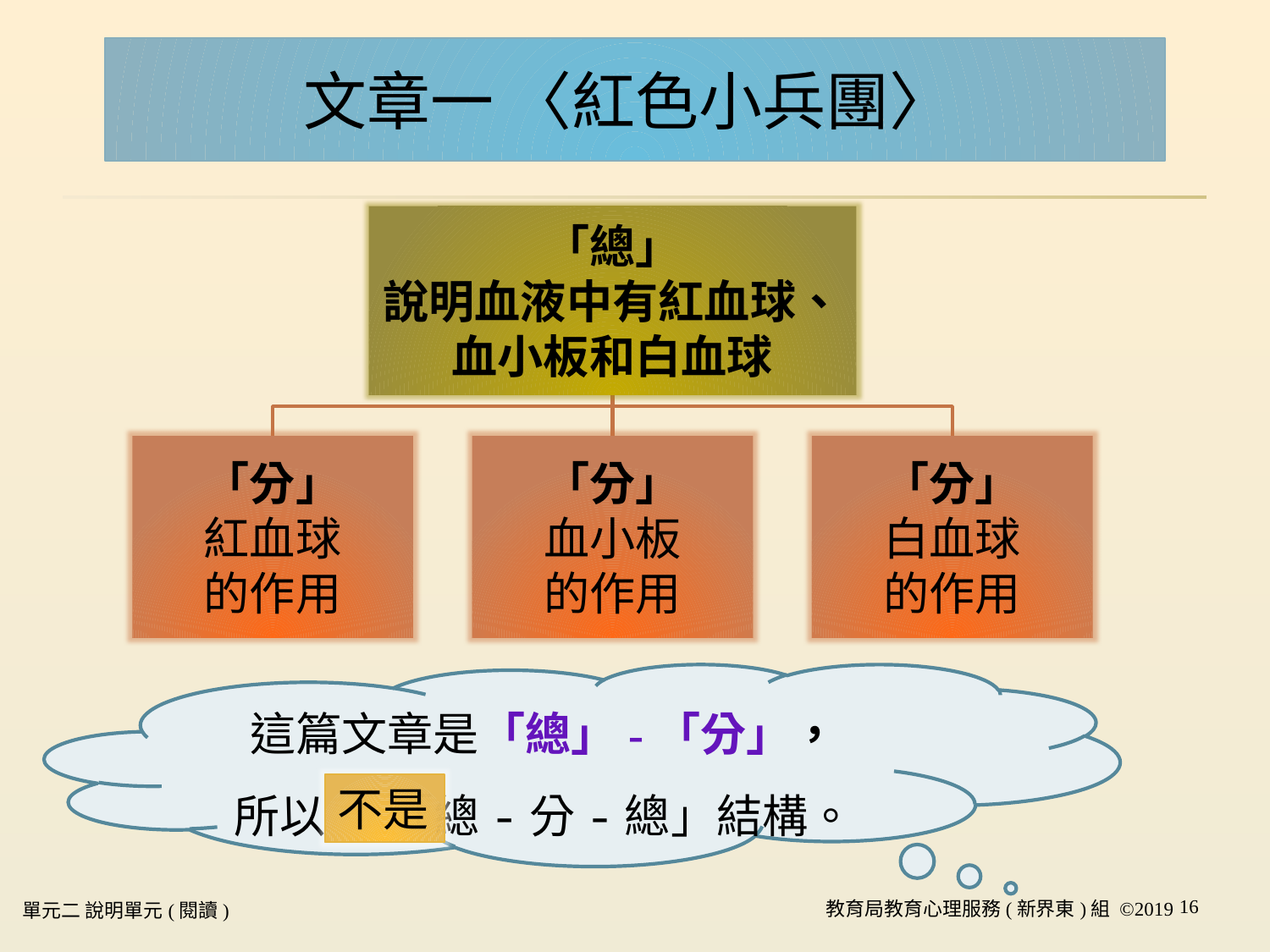

# 文章一 〈紅色小兵團〉
「總」
說明血液中有紅血球、血小板和白血球
「分」
紅血球
的作用
「分」
血小板
的作用
「分」
白血球
的作用
這篇文章是「總」-「分」，
所以      「總-分-總」結構。
不是
16
單元二 說明單元(閱讀)
教育局教育心理服務(新界東)組 ©2019